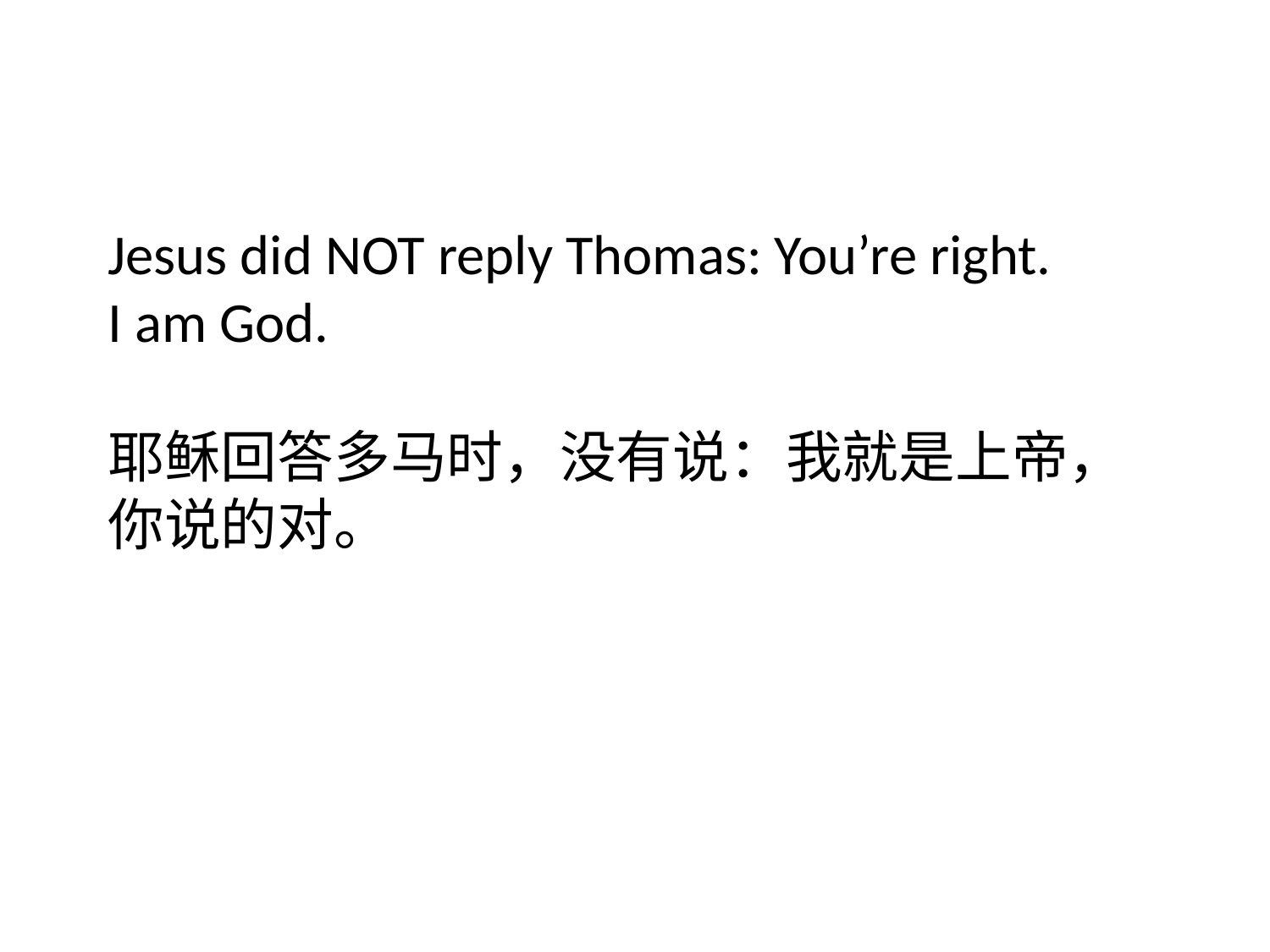

# Jesus did NOT reply Thomas: You’re right. I am God. 耶稣回答多马时，没有说：我就是上帝，你说的对。